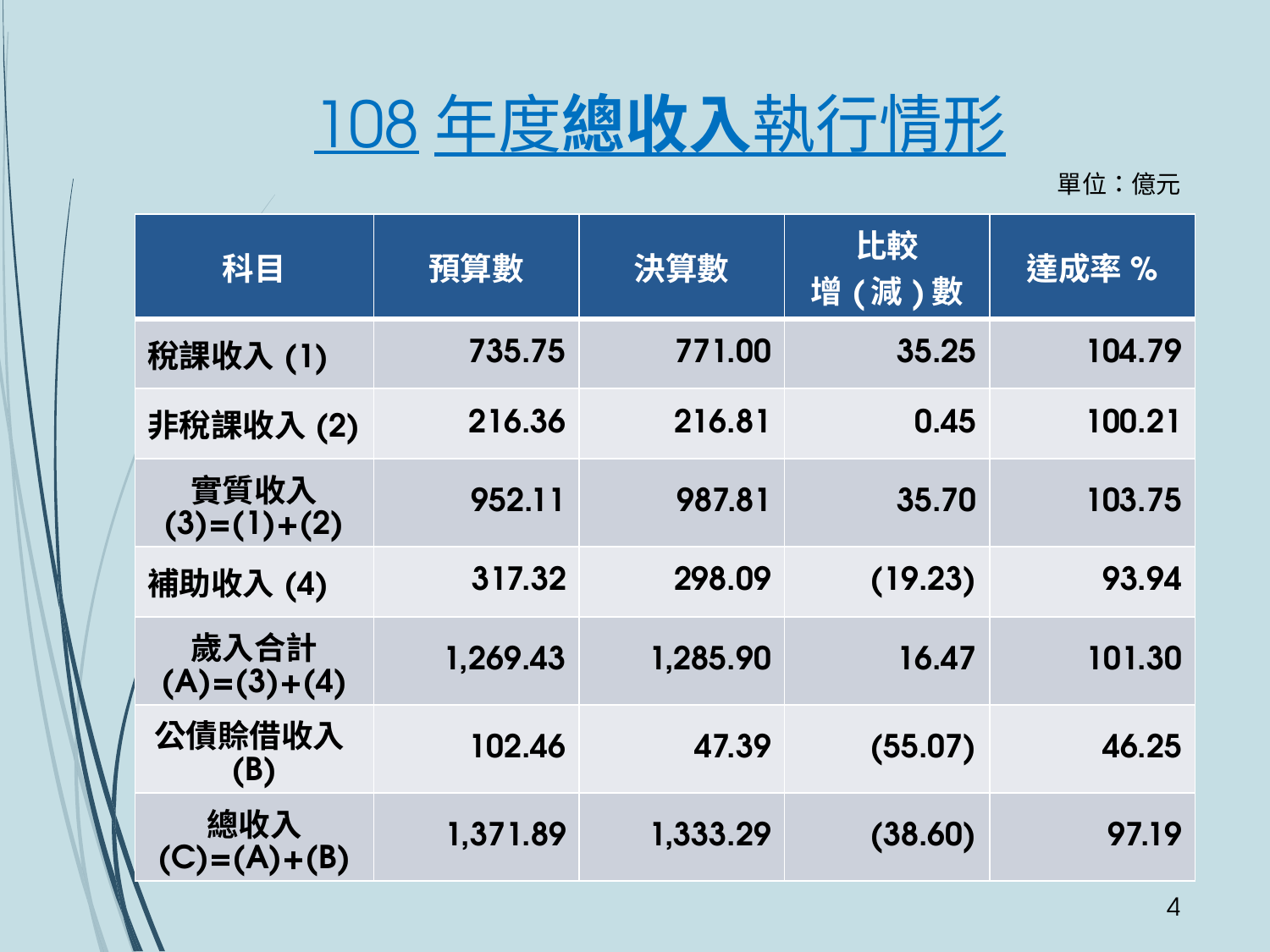

# 108年度總收入執行情形
單位：億元
| 科目 | 預算數 | 決算數 | 比較 增(減)數 | 達成率% |
| --- | --- | --- | --- | --- |
| 稅課收入(1) | 735.75 | 771.00 | 35.25 | 104.79 |
| 非稅課收入(2) | 216.36 | 216.81 | 0.45 | 100.21 |
| 實質收入 (3)=(1)+(2) | 952.11 | 987.81 | 35.70 | 103.75 |
| 補助收入(4) | 317.32 | 298.09 | (19.23) | 93.94 |
| 歲入合計 (A)=(3)+(4) | 1,269.43 | 1,285.90 | 16.47 | 101.30 |
| 公債賒借收入(B) | 102.46 | 47.39 | (55.07) | 46.25 |
| 總收入 (C)=(A)+(B) | 1,371.89 | 1,333.29 | (38.60) | 97.19 |
4